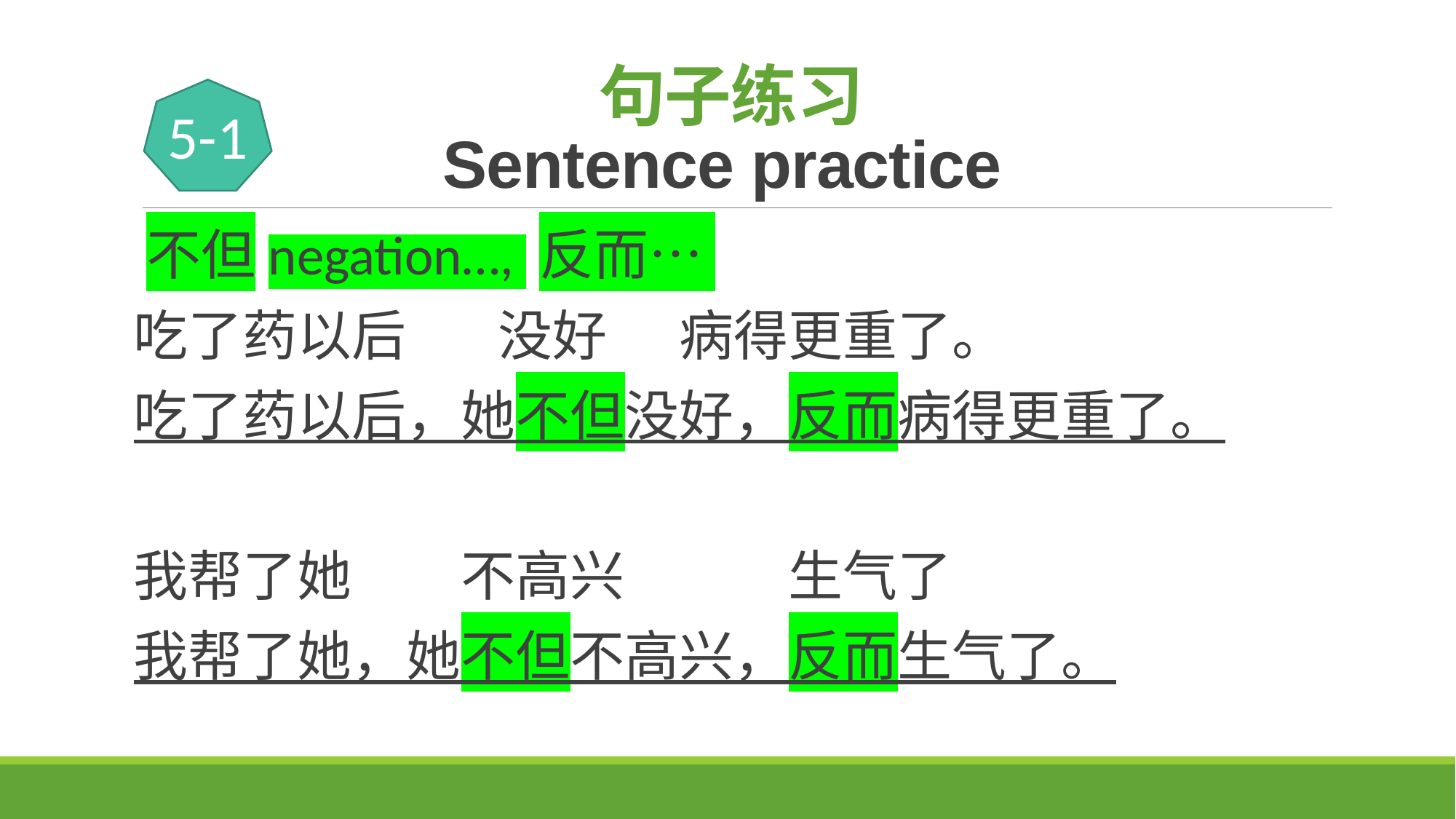

# 句子练习 Sentence practice
5-1
不但negation…, 反而…
吃了药以后    	   没好   	病得更重了。
吃了药以后，她不但没好，反而病得更重了。

我帮了她 	不高兴		生气了
我帮了她，她不但不高兴，反而生气了。